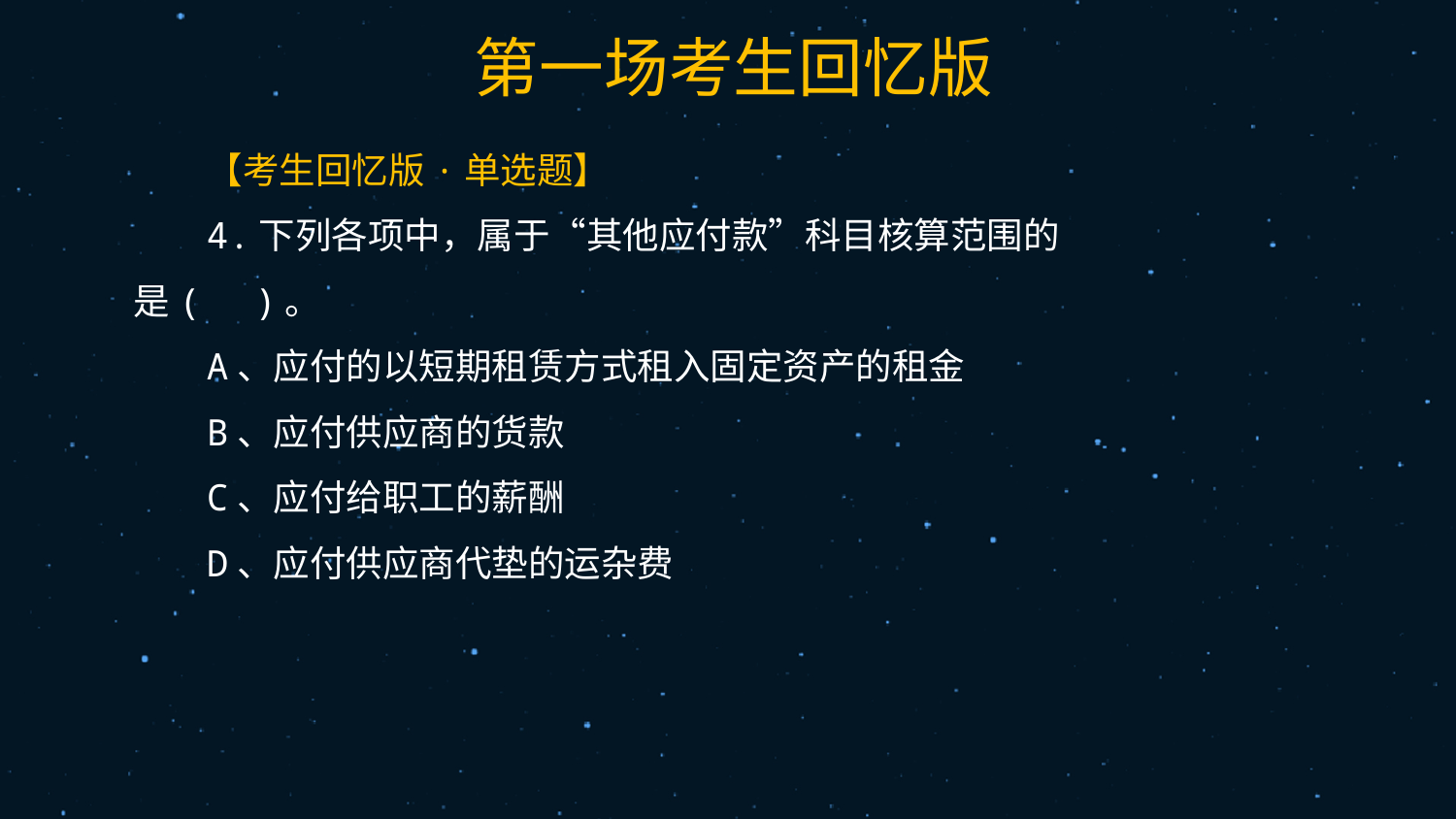

7
【考生回忆版·单选题】
4.下列各项中，属于“其他应付款”科目核算范围的是(　)。
A、应付的以短期租赁方式租入固定资产的租金
B、应付供应商的货款
C、应付给职工的薪酬
D、应付供应商代垫的运杂费